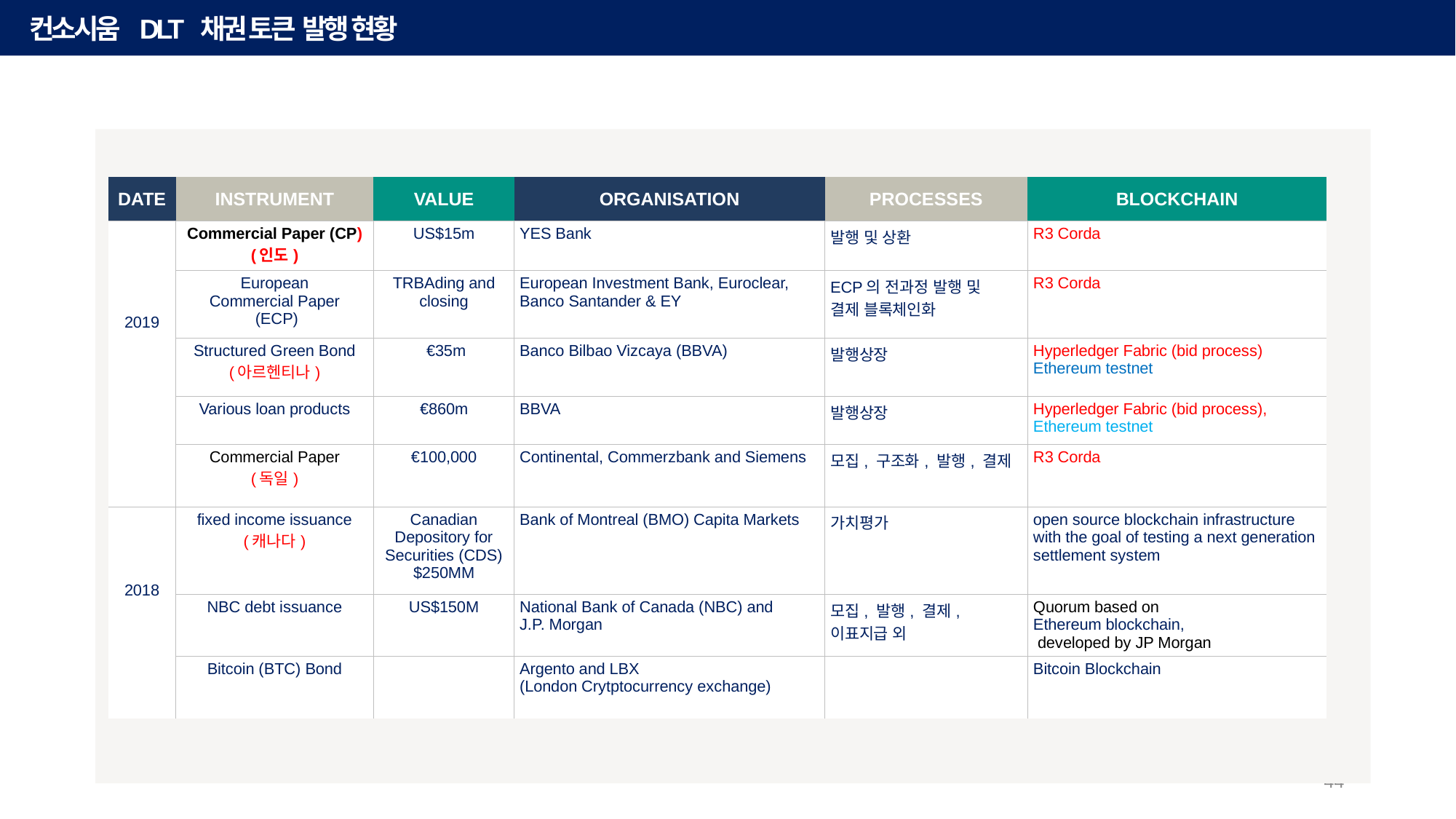

컨소시움  DLT  채권 토큰  발행 현황

| DATE | INSTRUMENT | VALUE | ORGANISATION | PROCESSES | BLOCKCHAIN |
| --- | --- | --- | --- | --- | --- |
| 2019 | Commercial Paper (CP) (인도) | US$15m | YES Bank | 발행 및 상환 | R3 Corda |
|  | European Commercial Paper (ECP) | TRBAding and closing | European Investment Bank, Euroclear, Banco Santander & EY | ECP의 전과정 발행 및 결제 블록체인화 | R3 Corda |
|  | Structured Green Bond (아르헨티나) | €35m | Banco Bilbao Vizcaya (BBVA) | 발행상장 | Hyperledger Fabric (bid process) Ethereum testnet |
|  | Various loan products | €860m | BBVA | 발행상장 | Hyperledger Fabric (bid process), Ethereum testnet |
|  | Commercial Paper (독일) | €100,000 | Continental, Commerzbank and Siemens | 모집, 구조화, 발행, 결제 | R3 Corda |
| 2018 | fixed income issuance (캐나다) | Canadian Depository for Securities (CDS) $250MM | Bank of Montreal (BMO) Capita Markets | 가치평가 | open source blockchain infrastructure with the goal of testing a next generation settlement system |
|  | NBC debt issuance | US$150M | National Bank of Canada (NBC) and J.P. Morgan | 모집, 발행, 결제, 이표지급 외 | Quorum based on Ethereum blockchain, developed by JP Morgan |
|  | Bitcoin (BTC) Bond |  | Argento and LBX (London Crytptocurrency exchange) |  | Bitcoin Blockchain |
44